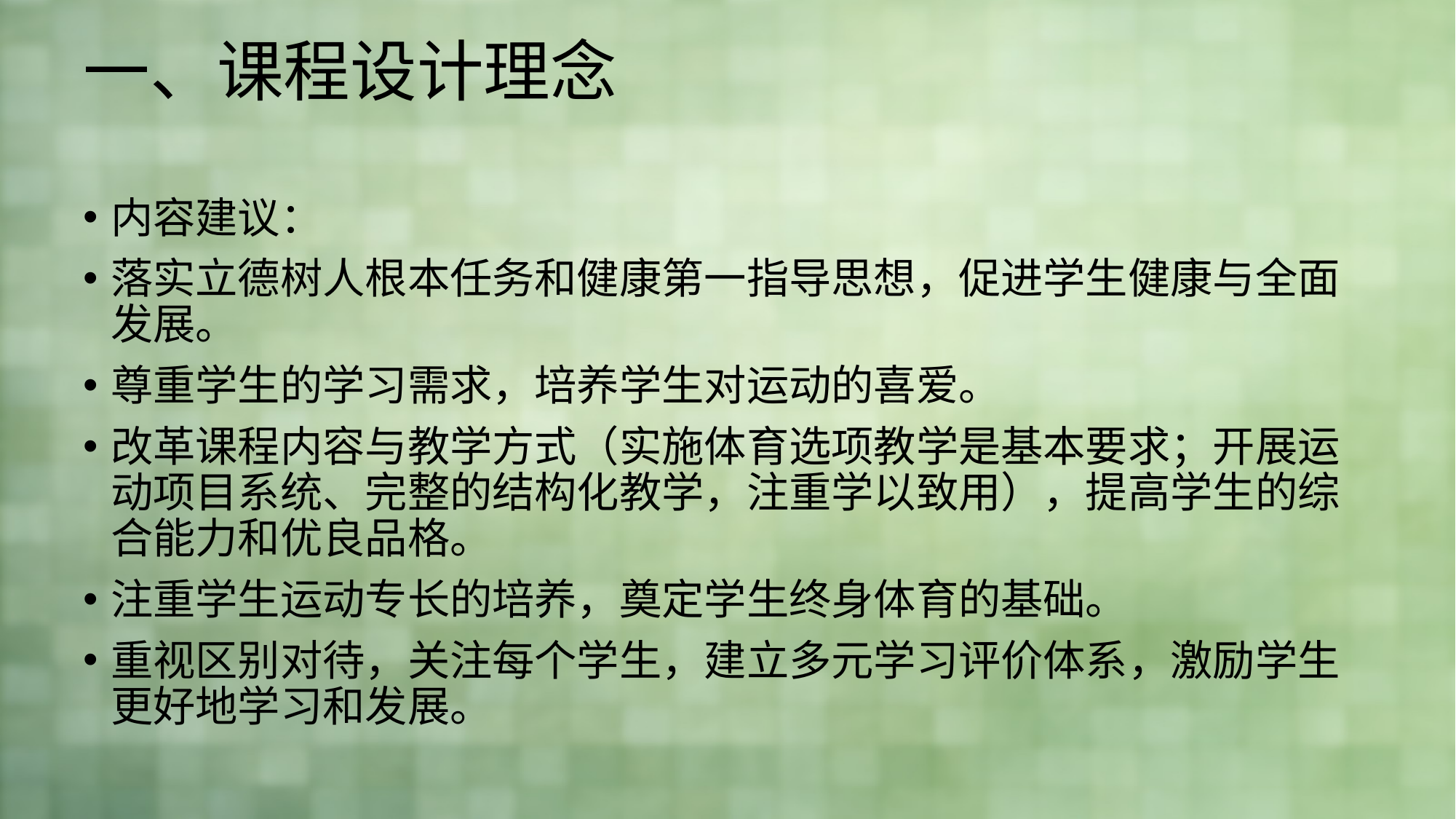

# 一、课程设计理念
内容建议：
落实立德树人根本任务和健康第一指导思想，促进学生健康与全面发展。
尊重学生的学习需求，培养学生对运动的喜爱。
改革课程内容与教学方式（实施体育选项教学是基本要求；开展运动项目系统、完整的结构化教学，注重学以致用），提高学生的综合能力和优良品格。
注重学生运动专长的培养，奠定学生终身体育的基础。
重视区别对待，关注每个学生，建立多元学习评价体系，激励学生更好地学习和发展。